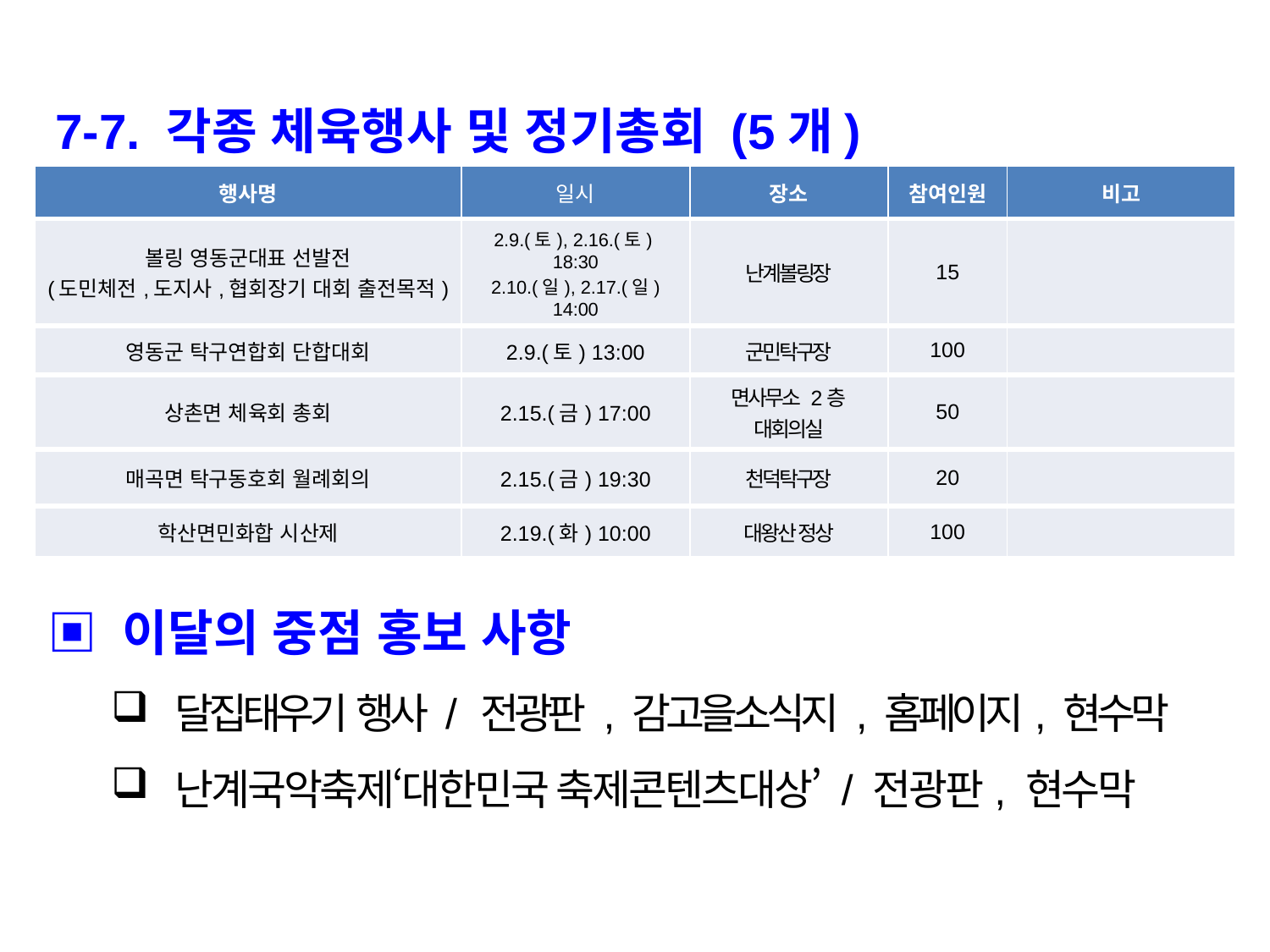

7-7. 각종 체육행사 및 정기총회 (5개)

| 행사명 | 일시 | 장소 | 참여인원 | 비고 |
| --- | --- | --- | --- | --- |
| 볼링 영동군대표 선발전 (도민체전,도지사,협회장기 대회 출전목적) | 2.9.(토), 2.16.(토) 18:30 2.10.(일), 2.17.(일) 14:00 | 난계볼링장 | 15 |  |
| 영동군 탁구연합회 단합대회 | 2.9.(토) 13:00 | 군민탁구장 | 100 |  |
| 상촌면 체육회 총회 | 2.15.(금) 17:00 | 면사무소 2층 대회의실 | 50 |  |
| 매곡면 탁구동호회 월례회의 | 2.15.(금) 19:30 | 천덕탁구장 | 20 |  |
| 학산면민화합 시산제 | 2.19.(화) 10:00 | 대왕산 정상 | 100 |  |
▣ 이달의 중점 홍보 사항
달집태우기  행사 /  전광판 , 감고을소식지 , 홈페이지, 현수막
난계국악축제‘대한민국 축제콘텐츠대상’ / 전광판, 현수막